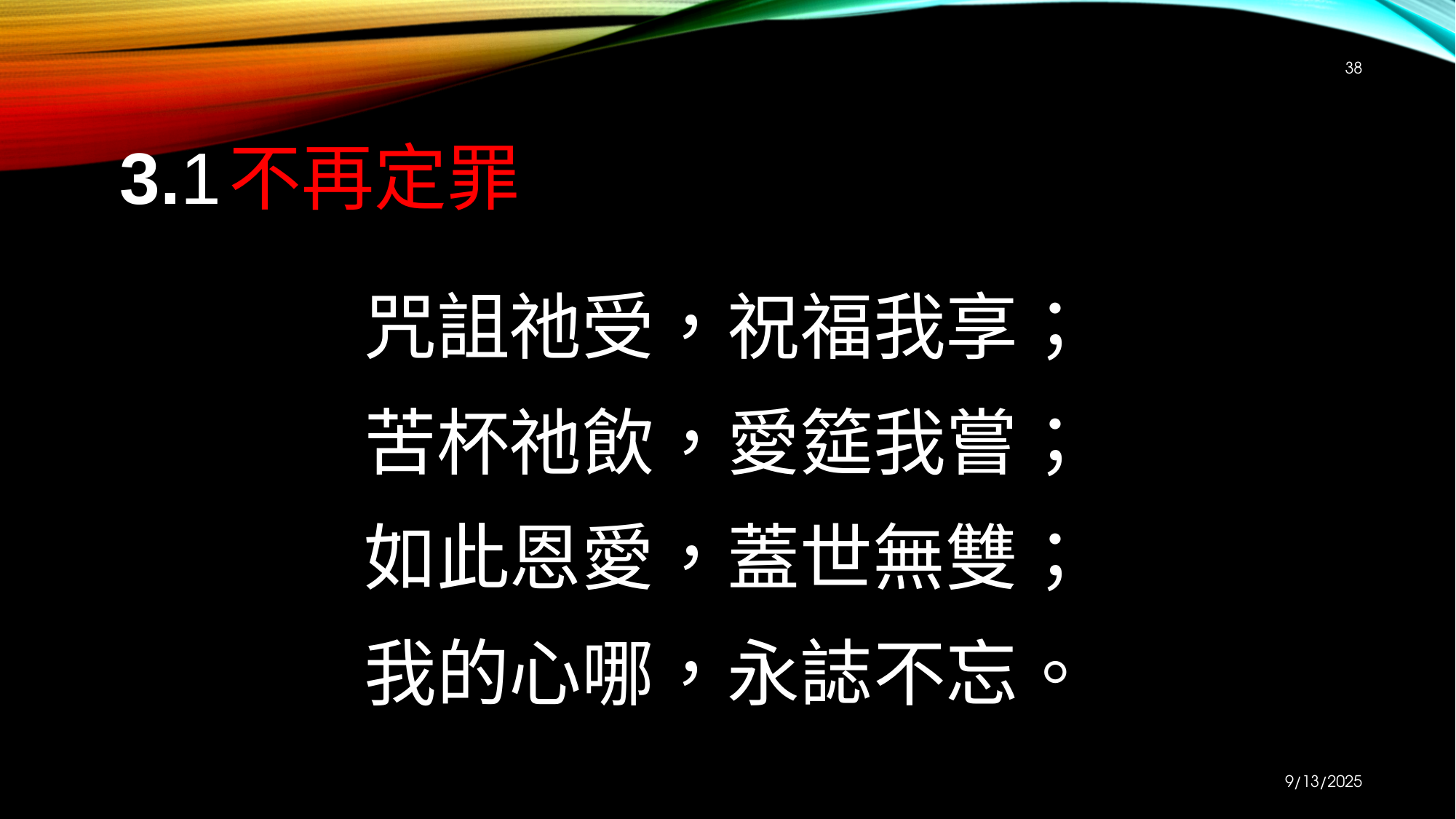

38
# 3.1	不再定罪
咒詛祂受，祝福我享；
苦杯祂飲，愛筵我嘗；
如此恩愛，蓋世無雙；
我的心哪，永誌不忘。
9/13/2025